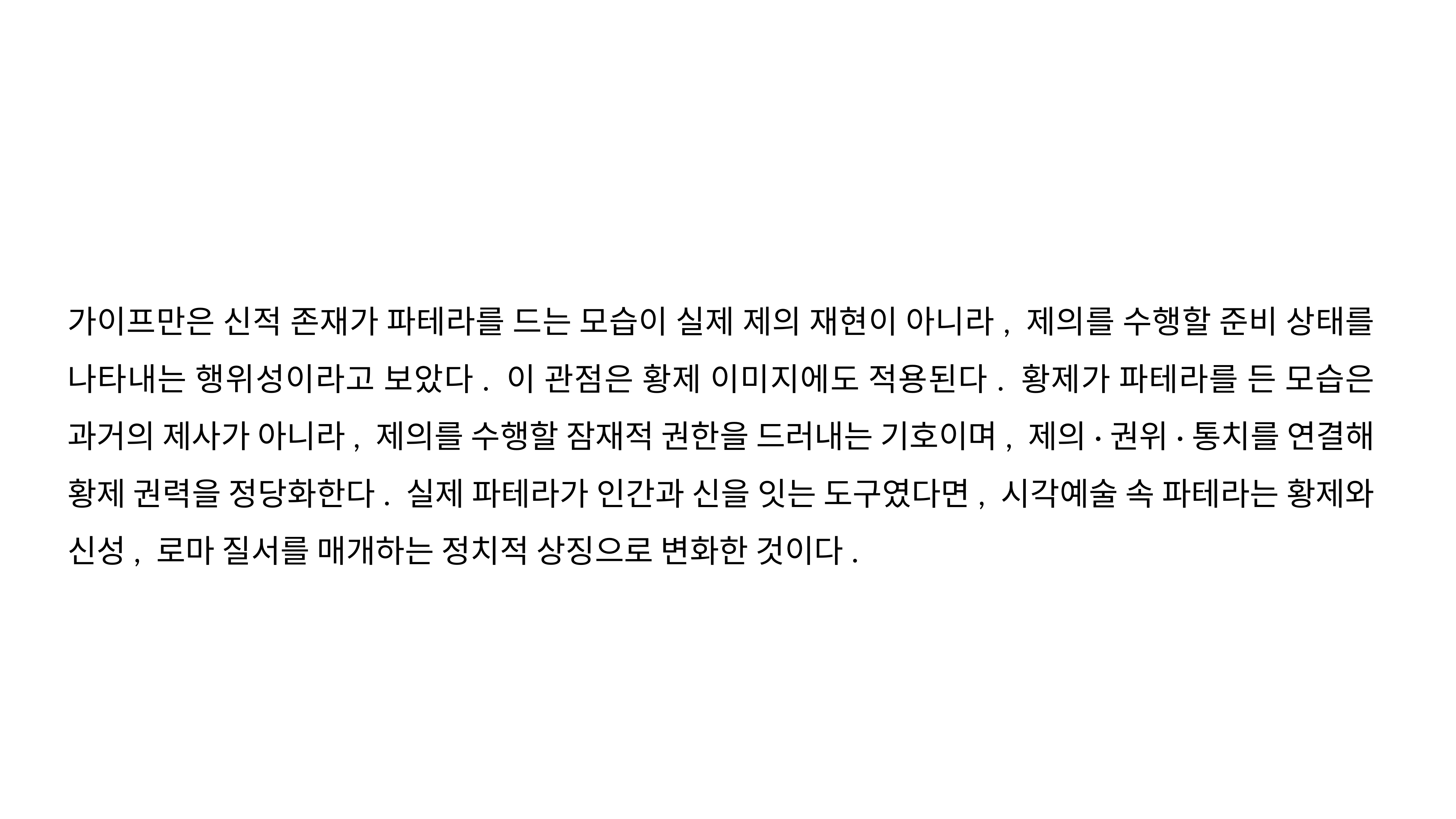

가이프만은 신적 존재가 파테라를 드는 모습이 실제 제의 재현이 아니라, 제의를 수행할 준비 상태를 나타내는 행위성이라고 보았다. 이 관점은 황제 이미지에도 적용된다. 황제가 파테라를 든 모습은 과거의 제사가 아니라, 제의를 수행할 잠재적 권한을 드러내는 기호이며, 제의·권위·통치를 연결해 황제 권력을 정당화한다. 실제 파테라가 인간과 신을 잇는 도구였다면, 시각예술 속 파테라는 황제와 신성, 로마 질서를 매개하는 정치적 상징으로 변화한 것이다.